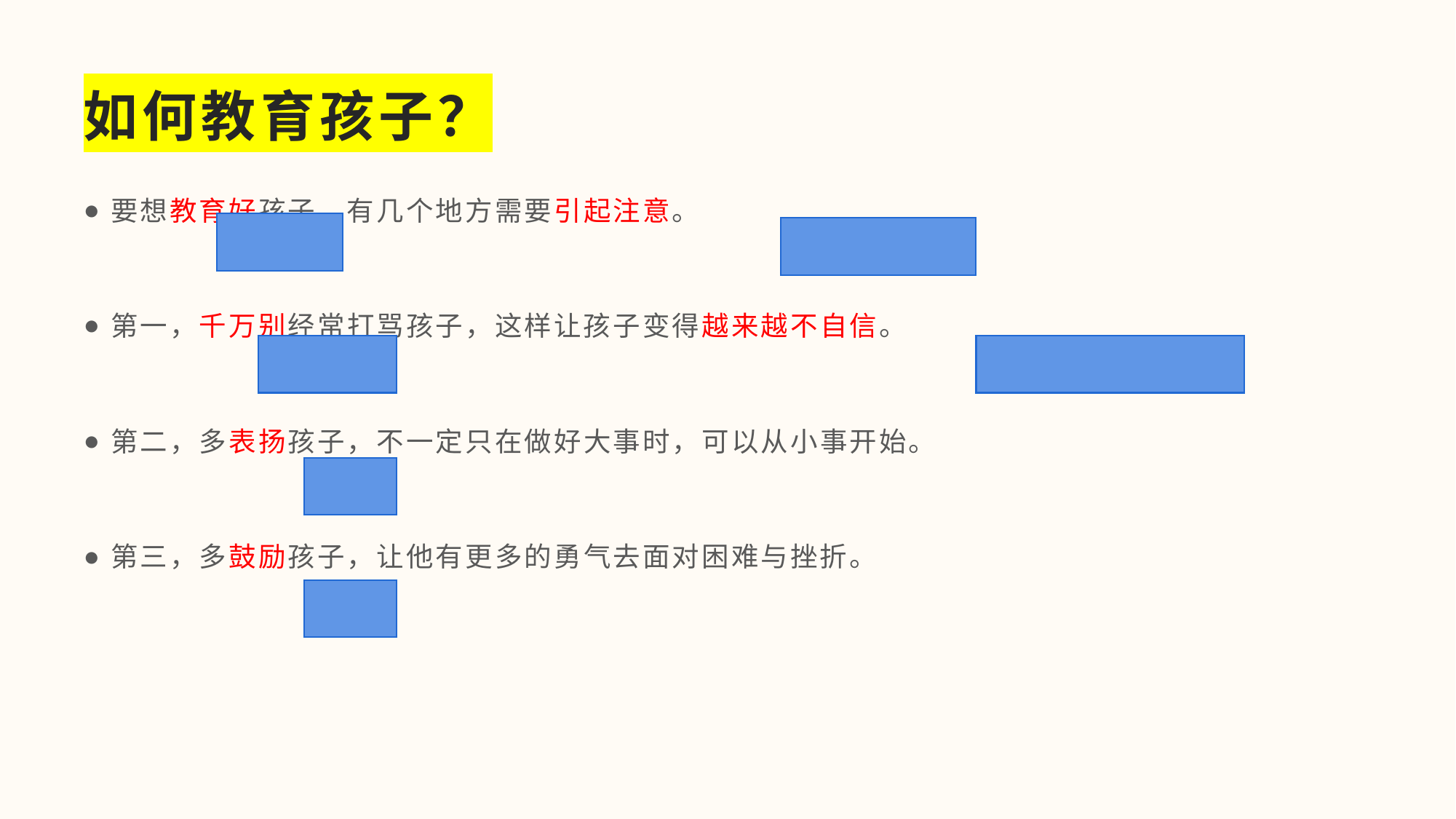

# 如何教育孩子？
要想教育好孩子，有几个地方需要引起注意。

第一，千万别经常打骂孩子，这样让孩子变得越来越不自信。

第二，多表扬孩子，不一定只在做好大事时，可以从小事开始。

第三，多鼓励孩子，让他有更多的勇气去面对困难与挫折。